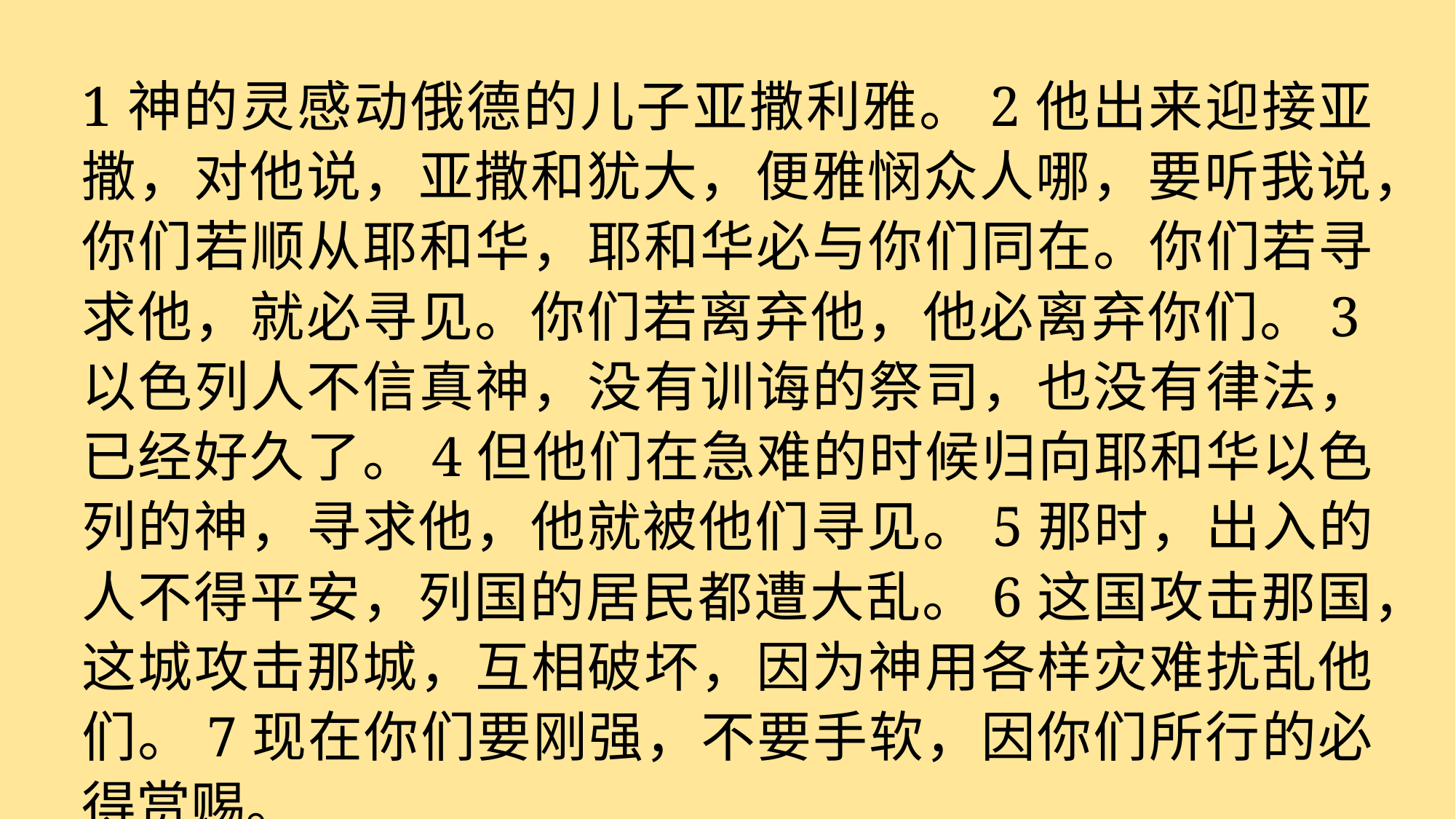

1神的灵感动俄德的儿子亚撒利雅。2他出来迎接亚撒，对他说，亚撒和犹大，便雅悯众人哪，要听我说，你们若顺从耶和华，耶和华必与你们同在。你们若寻求他，就必寻见。你们若离弃他，他必离弃你们。3以色列人不信真神，没有训诲的祭司，也没有律法，已经好久了。4但他们在急难的时候归向耶和华以色列的神，寻求他，他就被他们寻见。5那时，出入的人不得平安，列国的居民都遭大乱。6这国攻击那国，这城攻击那城，互相破坏，因为神用各样灾难扰乱他们。7现在你们要刚强，不要手软，因你们所行的必得赏赐。